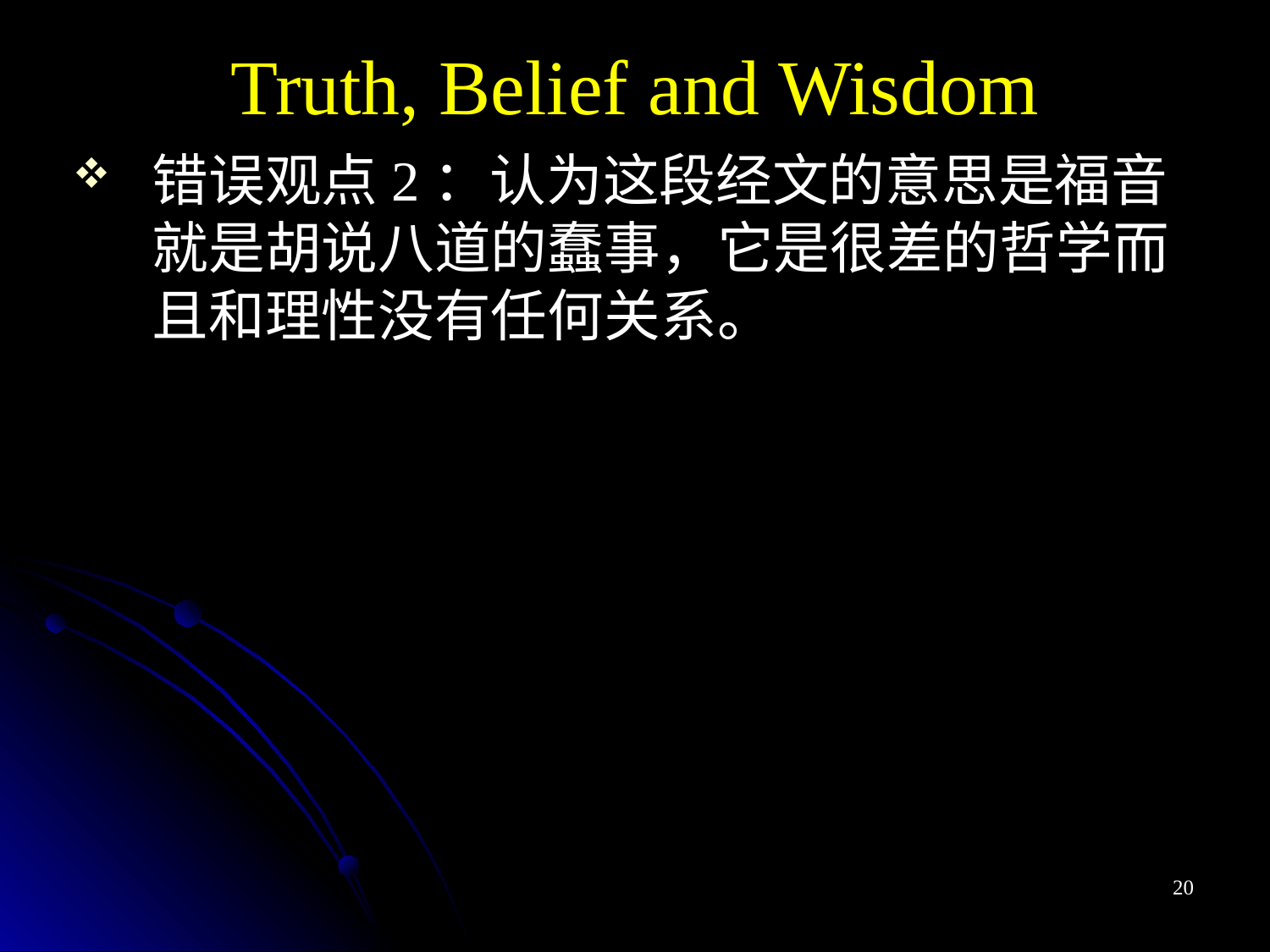

Truth, Belief and Wisdom
错误观点2：认为这段经文的意思是福音就是胡说八道的蠢事，它是很差的哲学而且和理性没有任何关系。
20